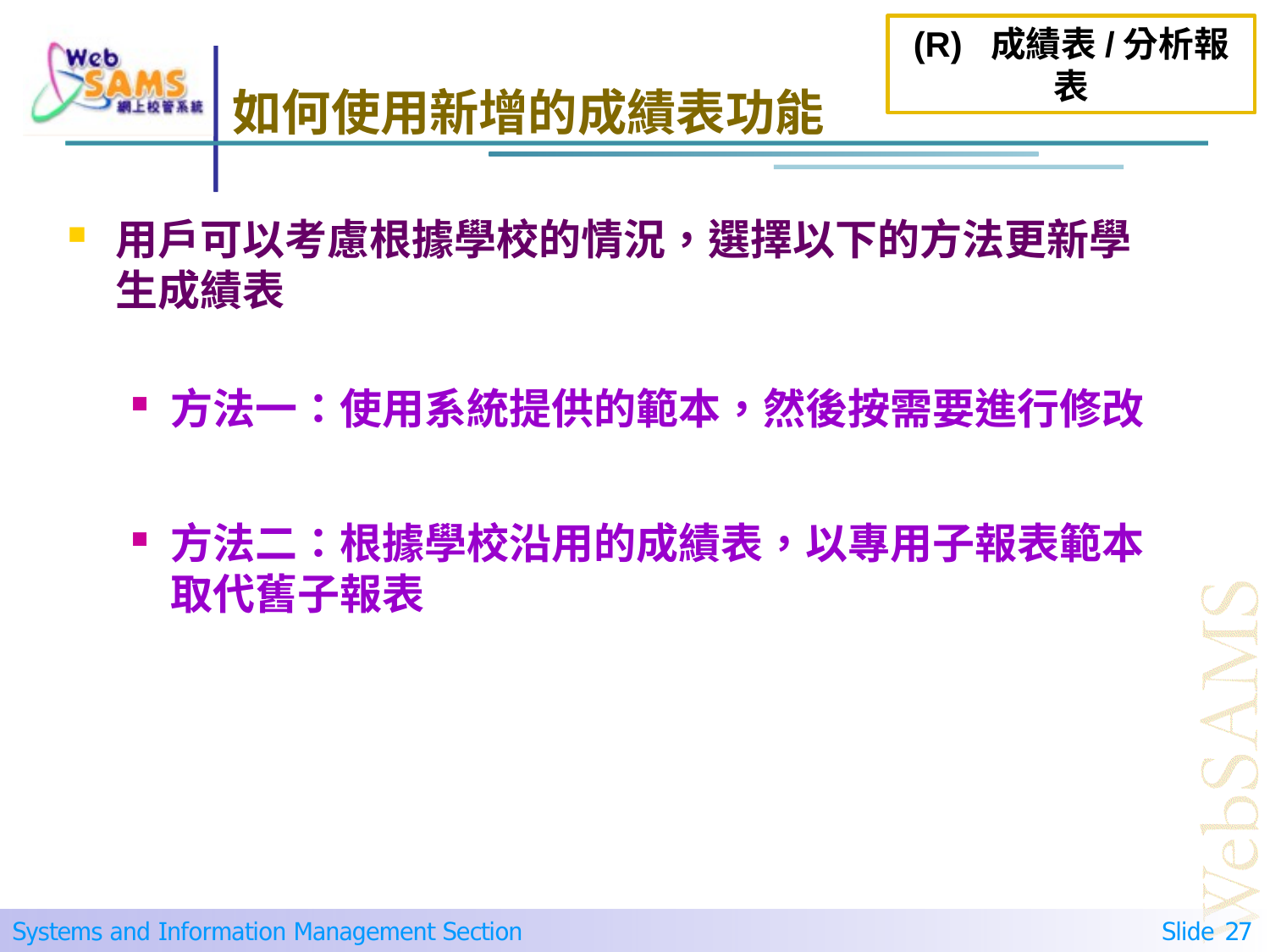

(R)  成績表/分析報表
# 如何使用新增的成績表功能
用戶可以考慮根據學校的情況，選擇以下的方法更新學生成績表

方法一：使用系統提供的範本，然後按需要進行修改

方法二：根據學校沿用的成績表，以專用子報表範本取代舊子報表